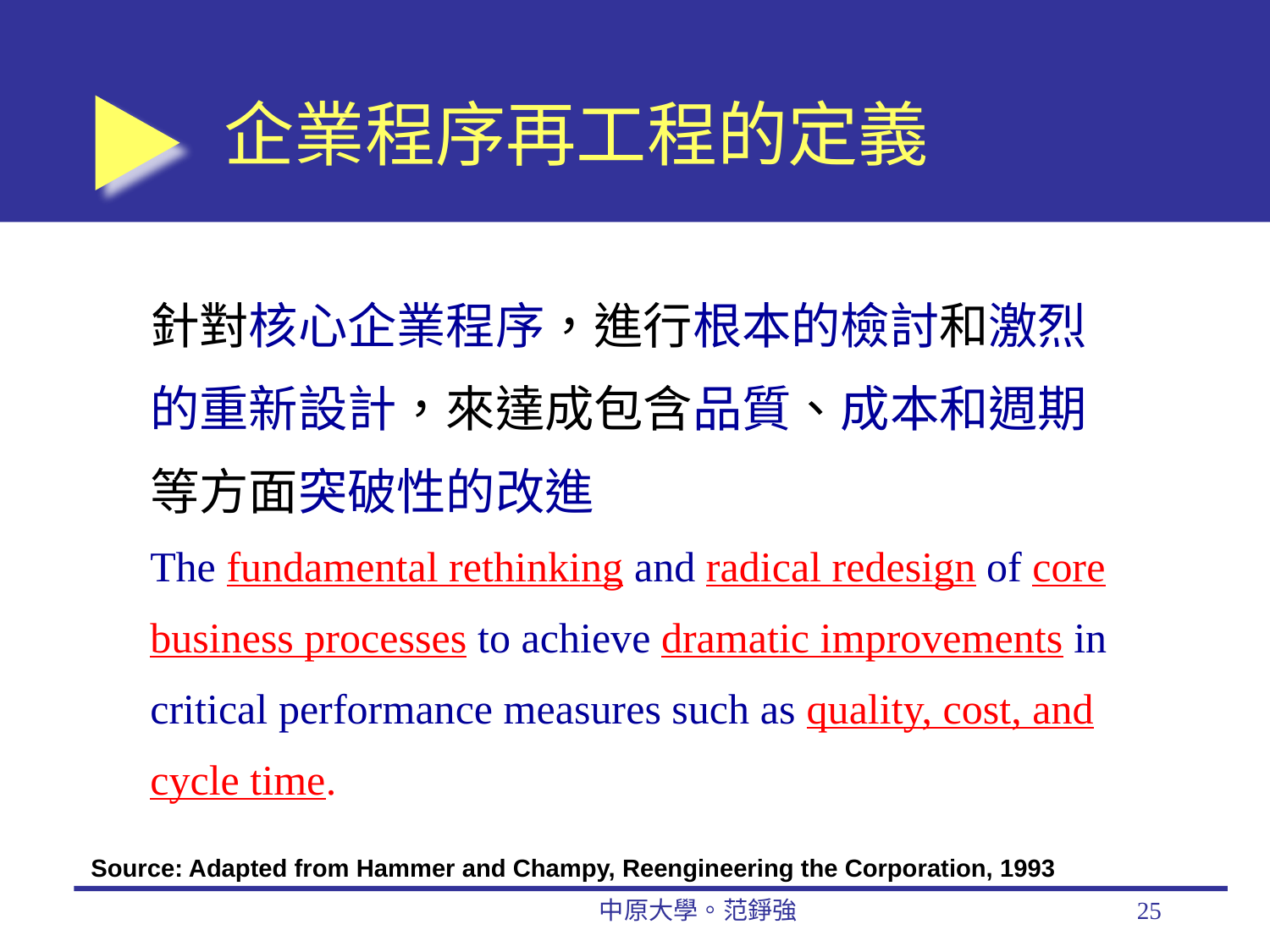

# 企業程序再工程的定義
針對核心企業程序，進行根本的檢討和激烈的重新設計，來達成包含品質、成本和週期等方面突破性的改進
The fundamental rethinking and radical redesign of core business processes to achieve dramatic improvements in critical performance measures such as quality, cost, and cycle time.
Source: Adapted from Hammer and Champy, Reengineering the Corporation, 1993
中原大學。范錚強
25